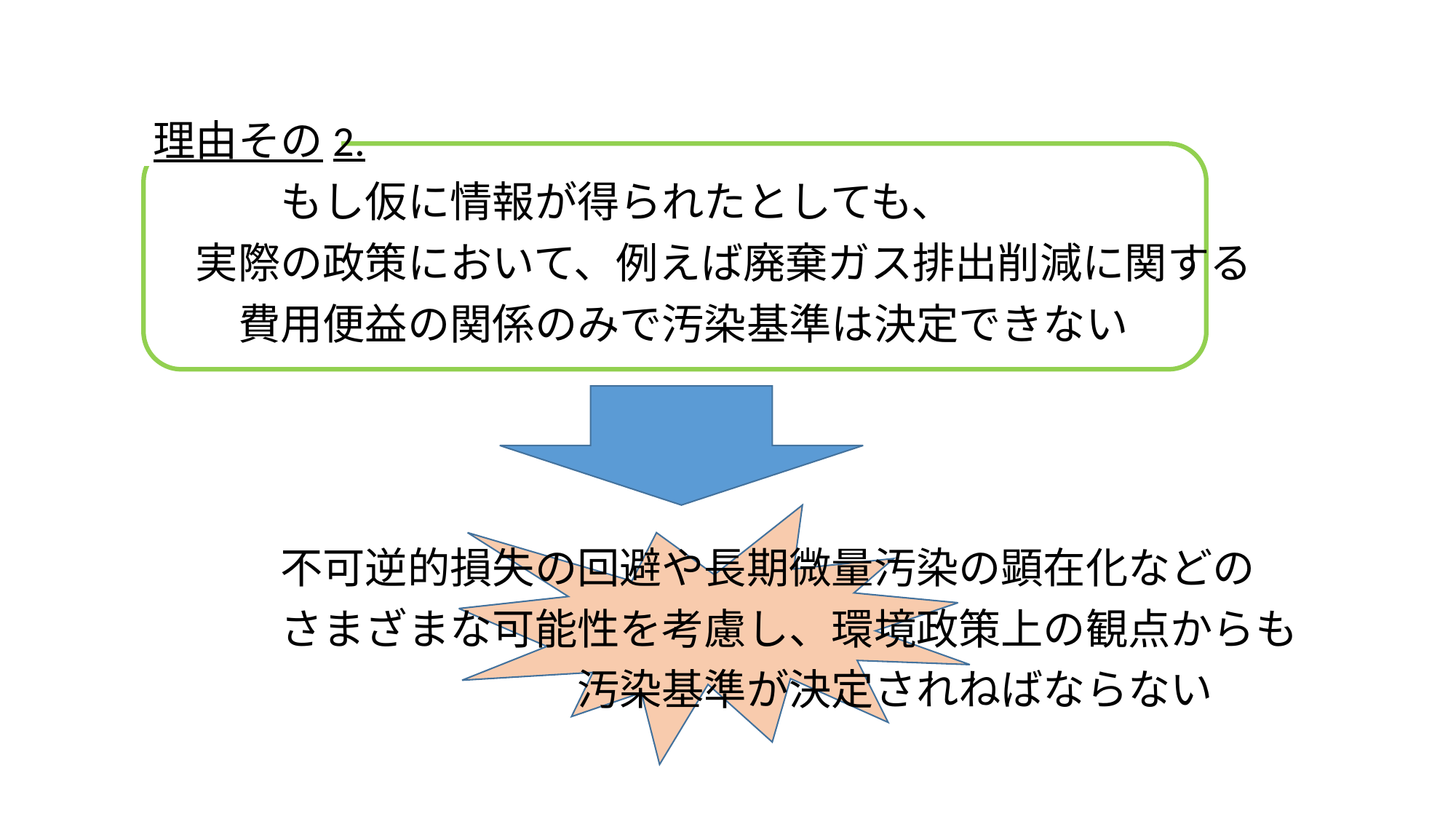

#
　理由その2.
　　　　もし仮に情報が得られたとしても、
　　実際の政策において、例えば廃棄ガス排出削減に関する
　　　費用便益の関係のみで汚染基準は決定できない

　　　　不可逆的損失の回避や長期微量汚染の顕在化などの
　　　　さまざまな可能性を考慮し、環境政策上の観点からも
　　　　　　　　　　　汚染基準が決定されねばならない